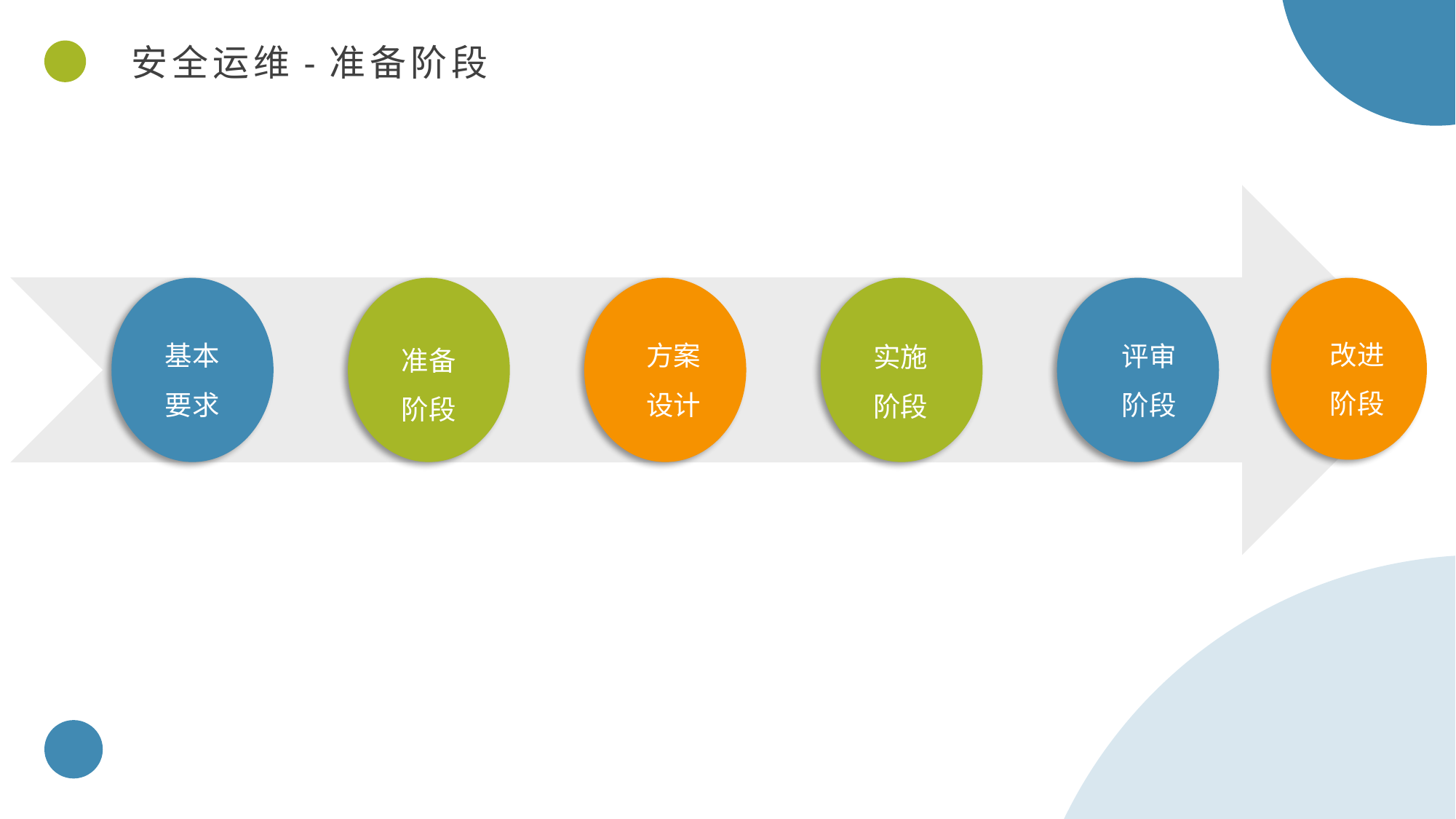

安全运维-准备阶段

改进
阶段
基本
要求
方案
设计
评审
阶段
实施
阶段
准备
阶段